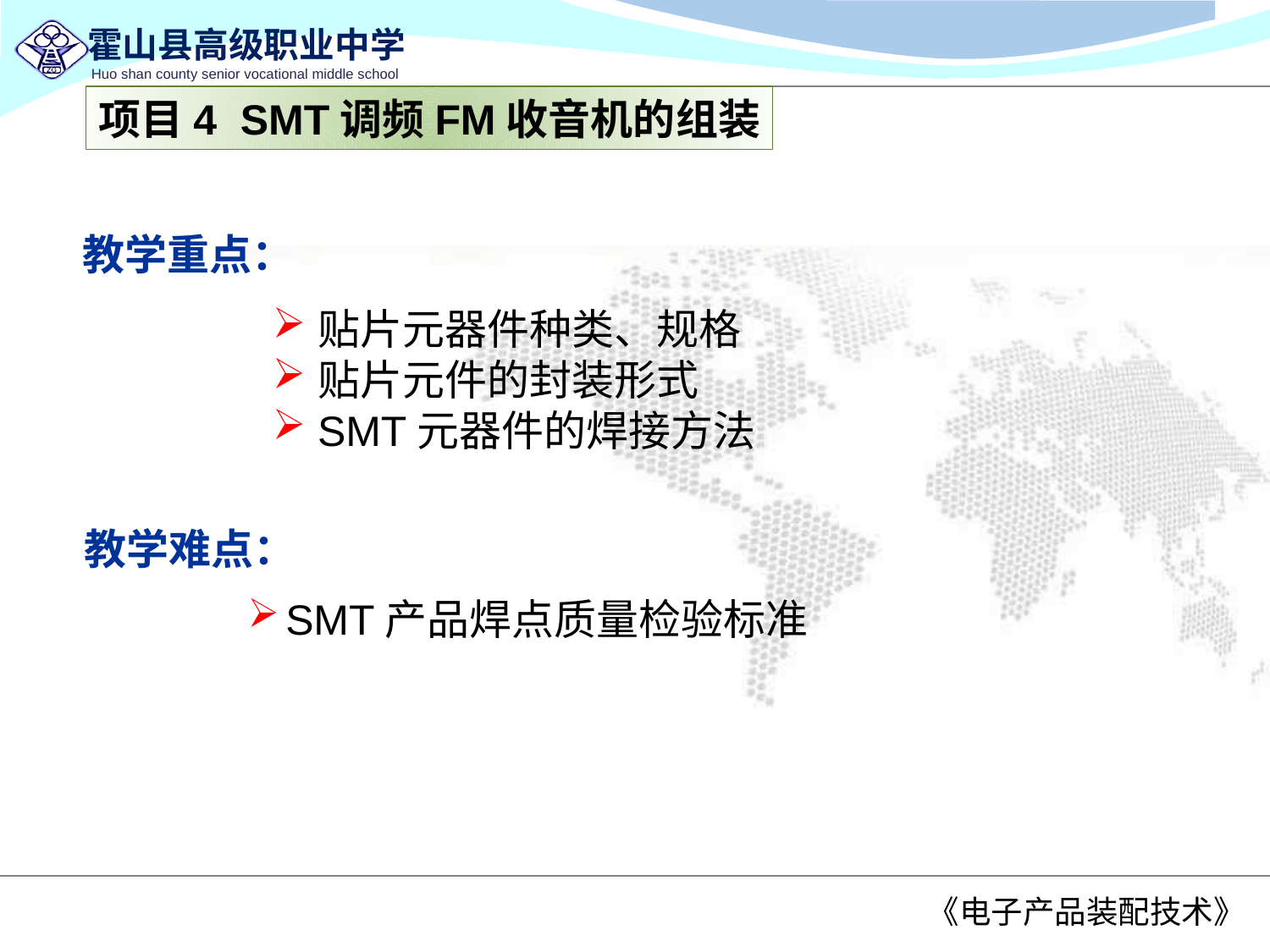

项目4  SMT调频FM收音机的组装
教学重点：
贴片元器件种类、规格
贴片元件的封装形式
SMT元器件的焊接方法

教学难点：
SMT产品焊点质量检验标准